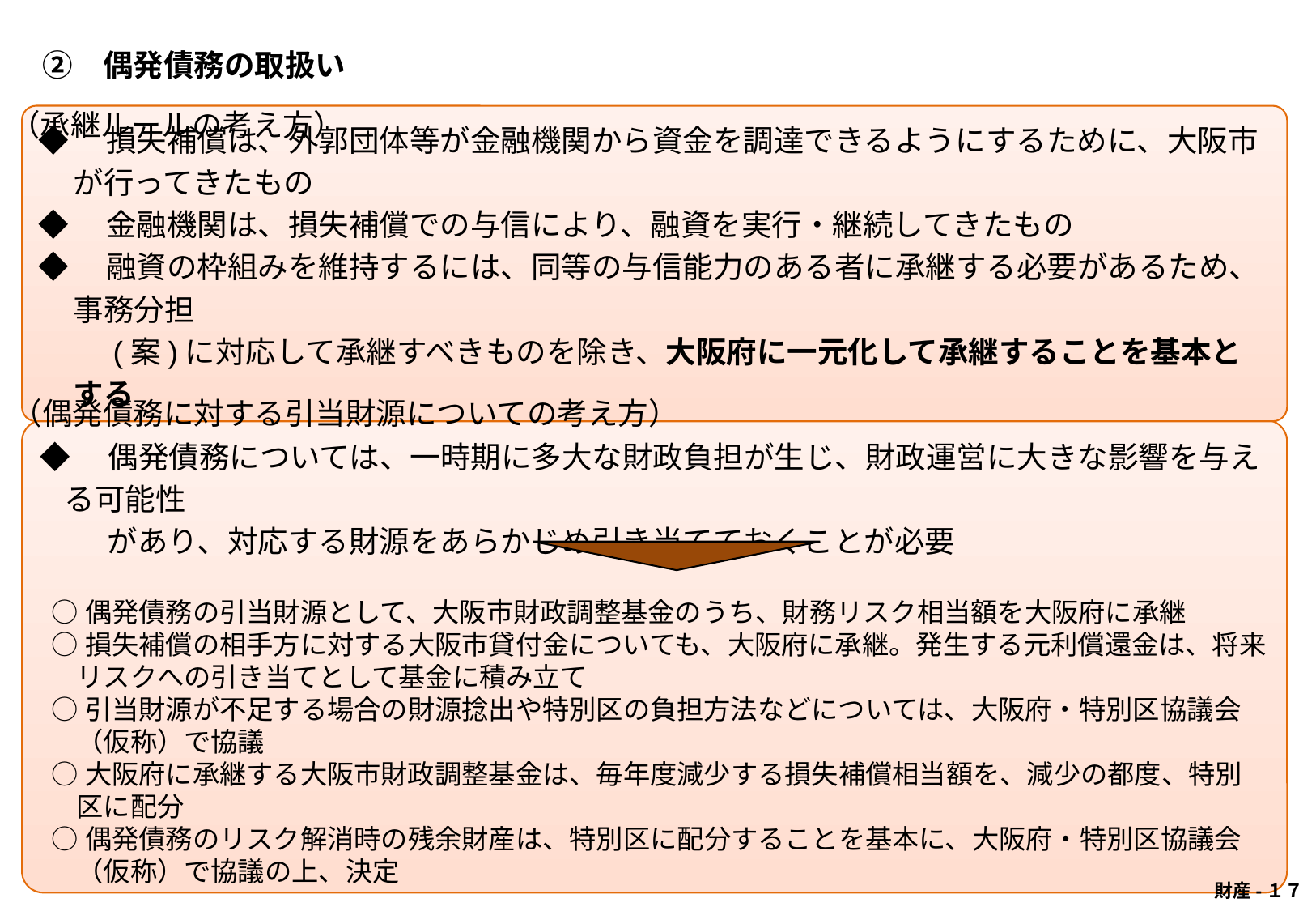

②　偶発債務の取扱い
（承継ルールの考え方）
◆　損失補償は、外郭団体等が金融機関から資金を調達できるようにするために、大阪市が行ってきたもの
◆　金融機関は、損失補償での与信により、融資を実行・継続してきたもの
◆　融資の枠組みを維持するには、同等の与信能力のある者に承継する必要があるため、事務分担
　　 (案)に対応して承継すべきものを除き、大阪府に一元化して承継することを基本とする
（偶発債務に対する引当財源についての考え方）
◆　偶発債務については、一時期に多大な財政負担が生じ、財政運営に大きな影響を与える可能性
　　 があり、対応する財源をあらかじめ引き当てておくことが必要

○偶発債務の引当財源として、大阪市財政調整基金のうち、財務リスク相当額を大阪府に承継
○損失補償の相手方に対する大阪市貸付金についても、大阪府に承継。発生する元利償還金は、将来リスクへの引き当てとして基金に積み立て
○引当財源が不足する場合の財源捻出や特別区の負担方法などについては、大阪府・特別区協議会（仮称）で協議
○大阪府に承継する大阪市財政調整基金は、毎年度減少する損失補償相当額を、減少の都度、特別区に配分
○偶発債務のリスク解消時の残余財産は、特別区に配分することを基本に、大阪府・特別区協議会（仮称）で協議の上、決定

財産-１７